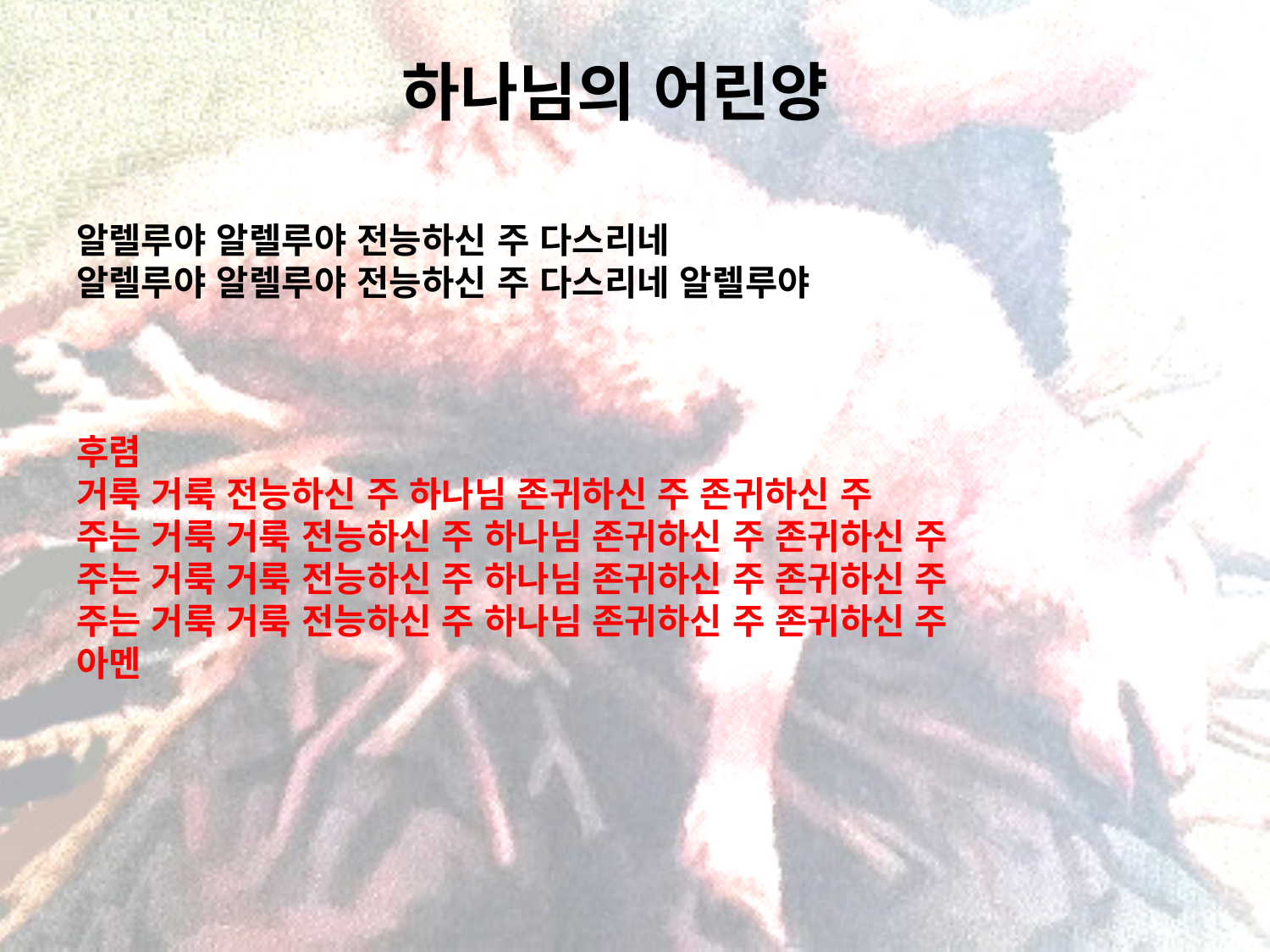

하나님의 어린양
# 알렐루야 알렐루야 전능하신 주 다스리네 알렐루야 알렐루야 전능하신 주 다스리네 알렐루야 후렴 거룩 거룩 전능하신 주 하나님 존귀하신 주 존귀하신 주 주는 거룩 거룩 전능하신 주 하나님 존귀하신 주 존귀하신 주 주는 거룩 거룩 전능하신 주 하나님 존귀하신 주 존귀하신 주 주는 거룩 거룩 전능하신 주 하나님 존귀하신 주 존귀하신 주 아멘